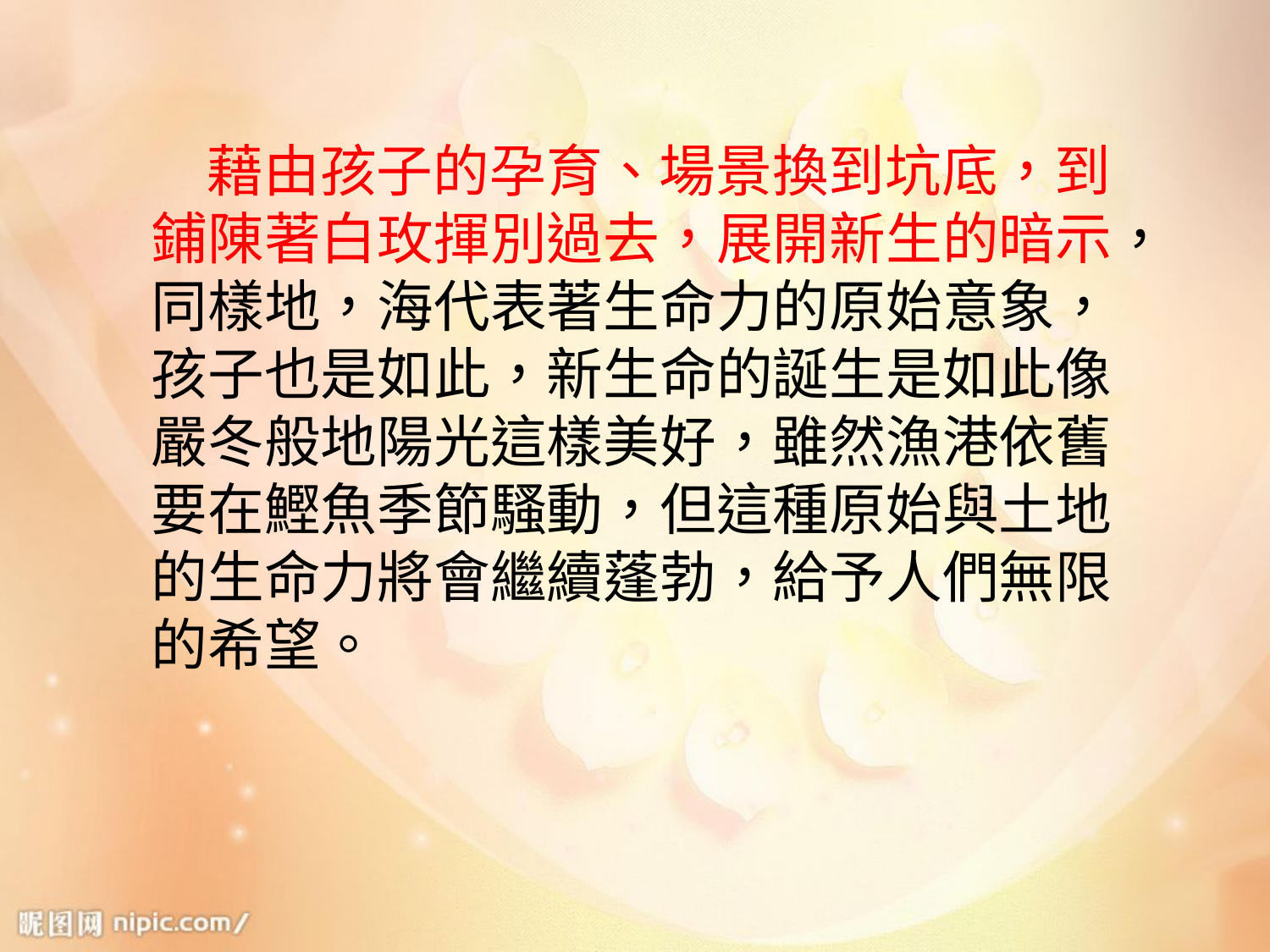

藉由孩子的孕育、場景換到坑底，到鋪陳著白玫揮別過去，展開新生的暗示，同樣地，海代表著生命力的原始意象，孩子也是如此，新生命的誕生是如此像嚴冬般地陽光這樣美好，雖然漁港依舊要在鰹魚季節騷動，但這種原始與土地的生命力將會繼續蓬勃，給予人們無限的希望。